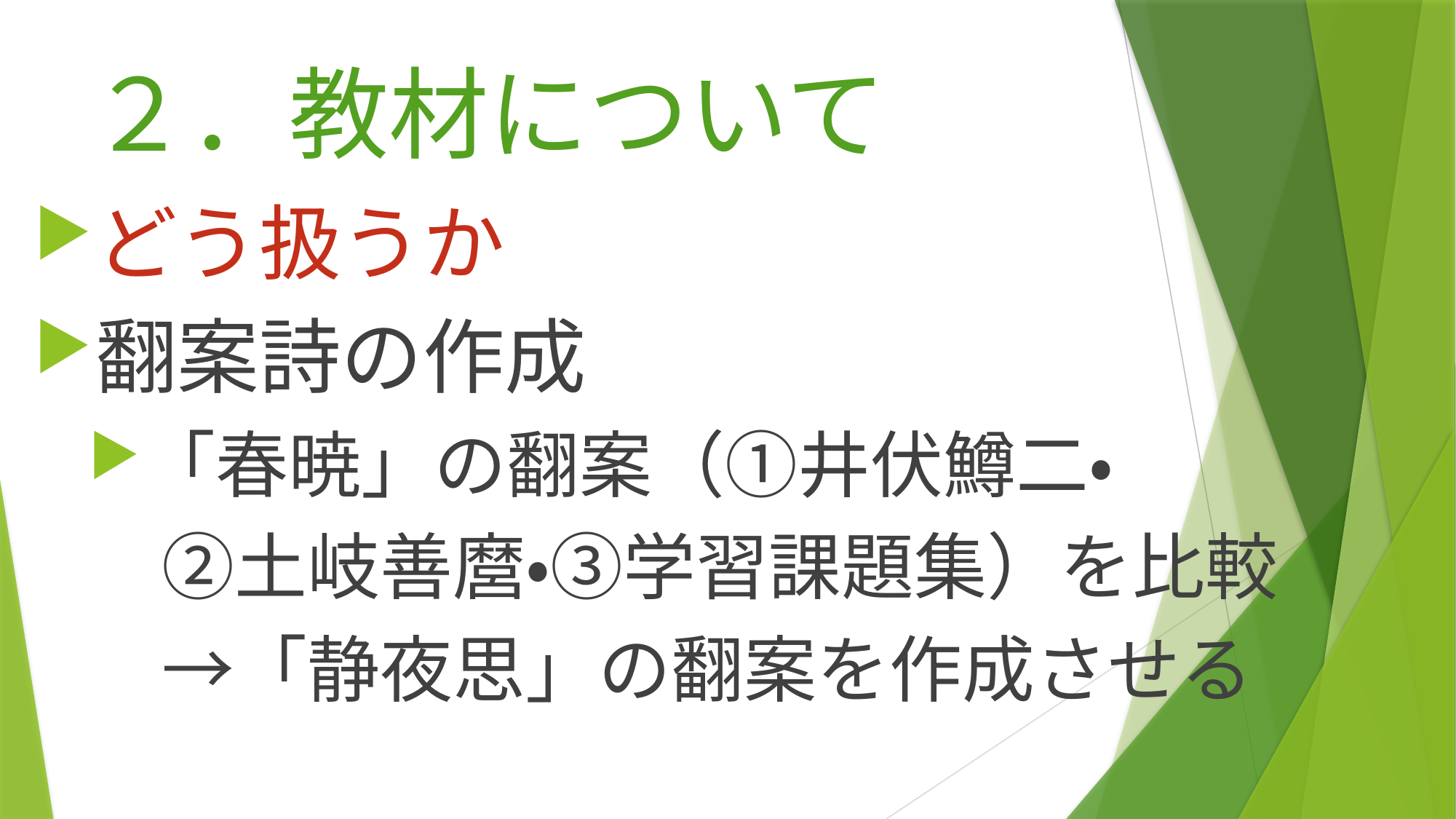

# ２．教材について
どう扱うか
翻案詩の作成
「春暁」の翻案（①井伏鱒二・
　②土岐善麿・③学習課題集）を比較
　→「静夜思」の翻案を作成させる